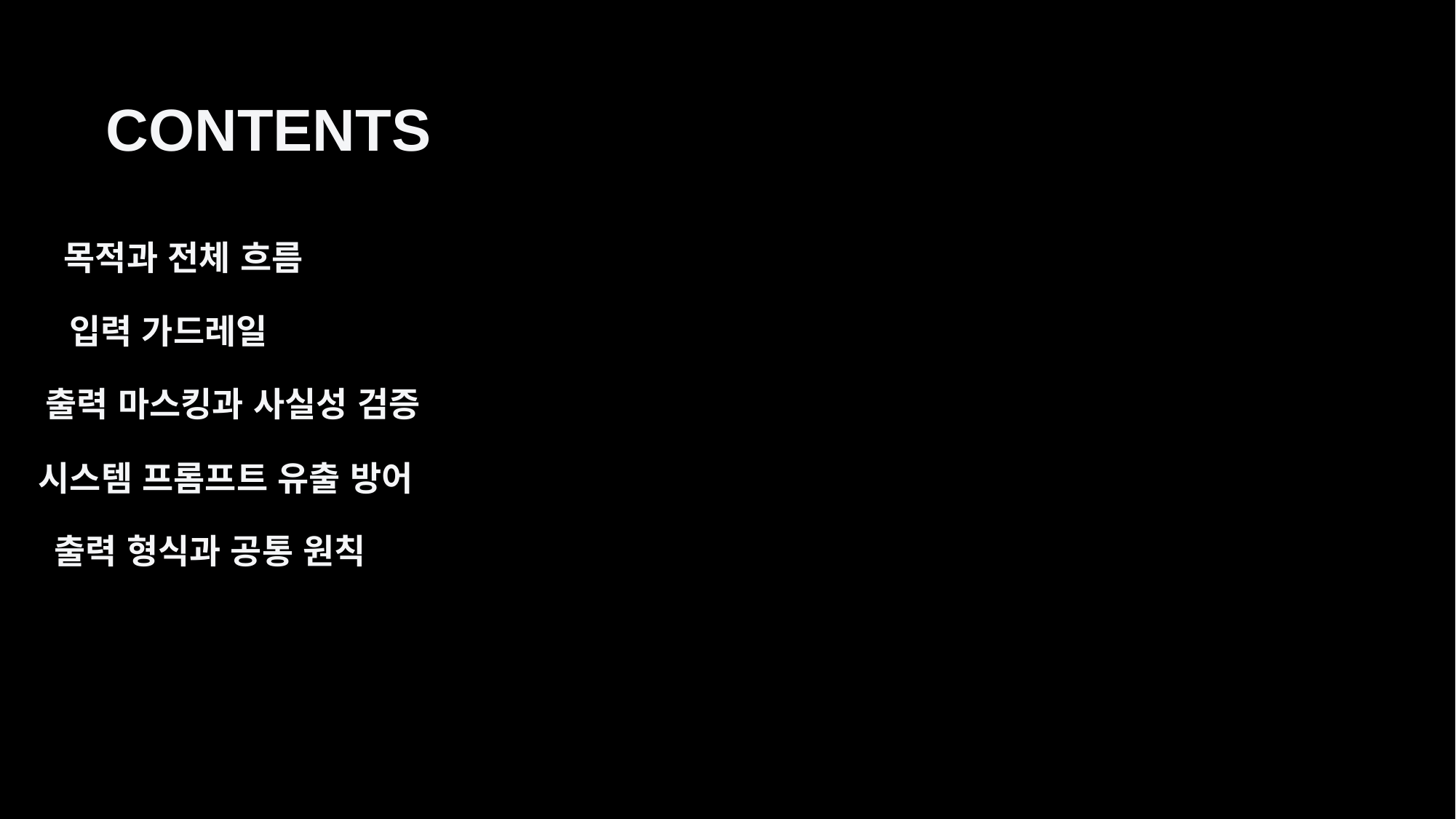

CONTENTS
목적과 전체 흐름
입력 가드레일
출력 마스킹과 사실성 검증
시스템 프롬프트 유출 방어
출력 형식과 공통 원칙